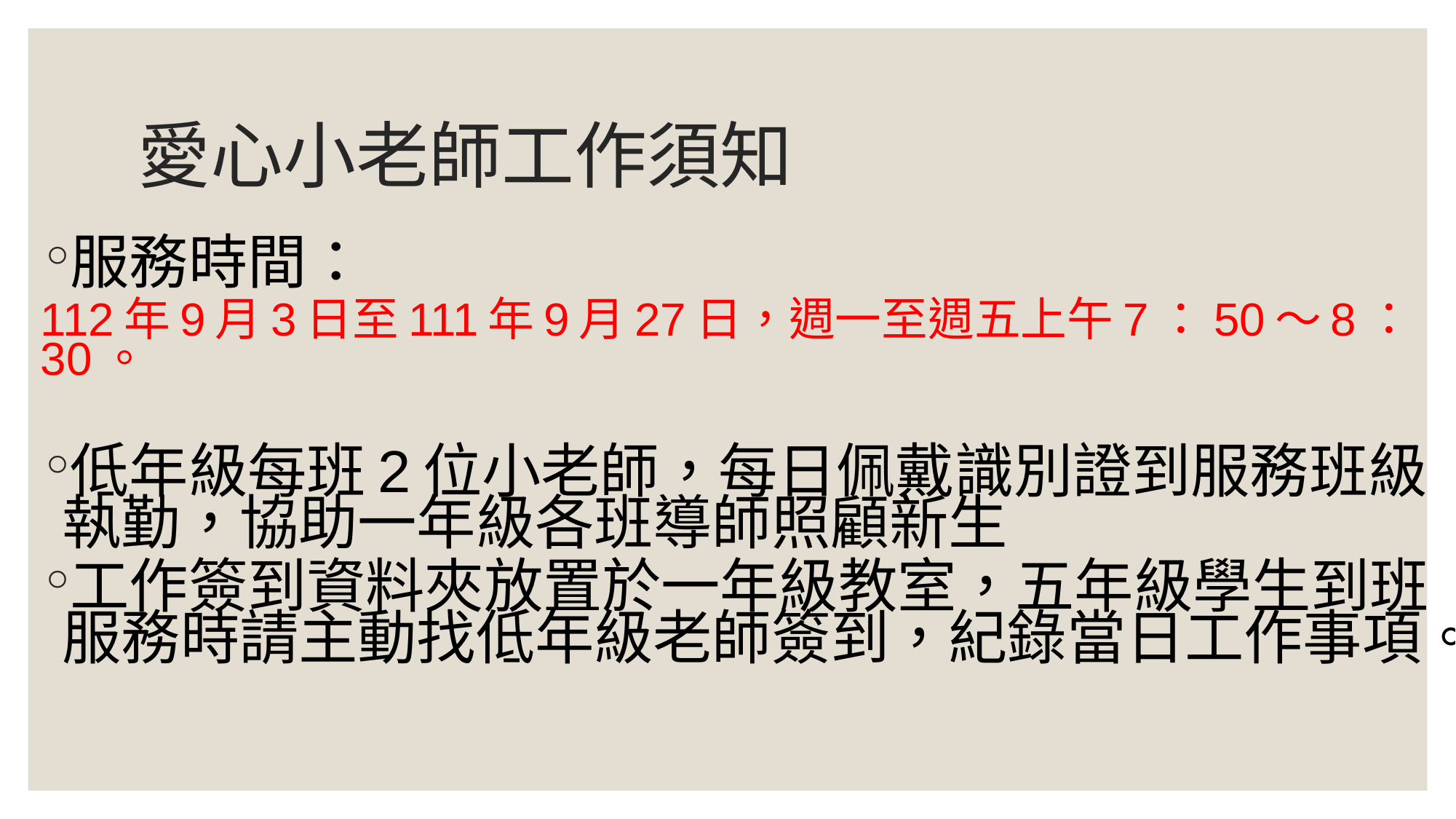

# 愛心小老師工作須知
服務時間：
112年9月3日至111年9月27日，週一至週五上午7：50～8：30。

低年級每班2位小老師，每日佩戴識別證到服務班級執勤，協助一年級各班導師照顧新生
工作簽到資料夾放置於一年級教室，五年級學生到班服務時請主動找低年級老師簽到，紀錄當日工作事項。